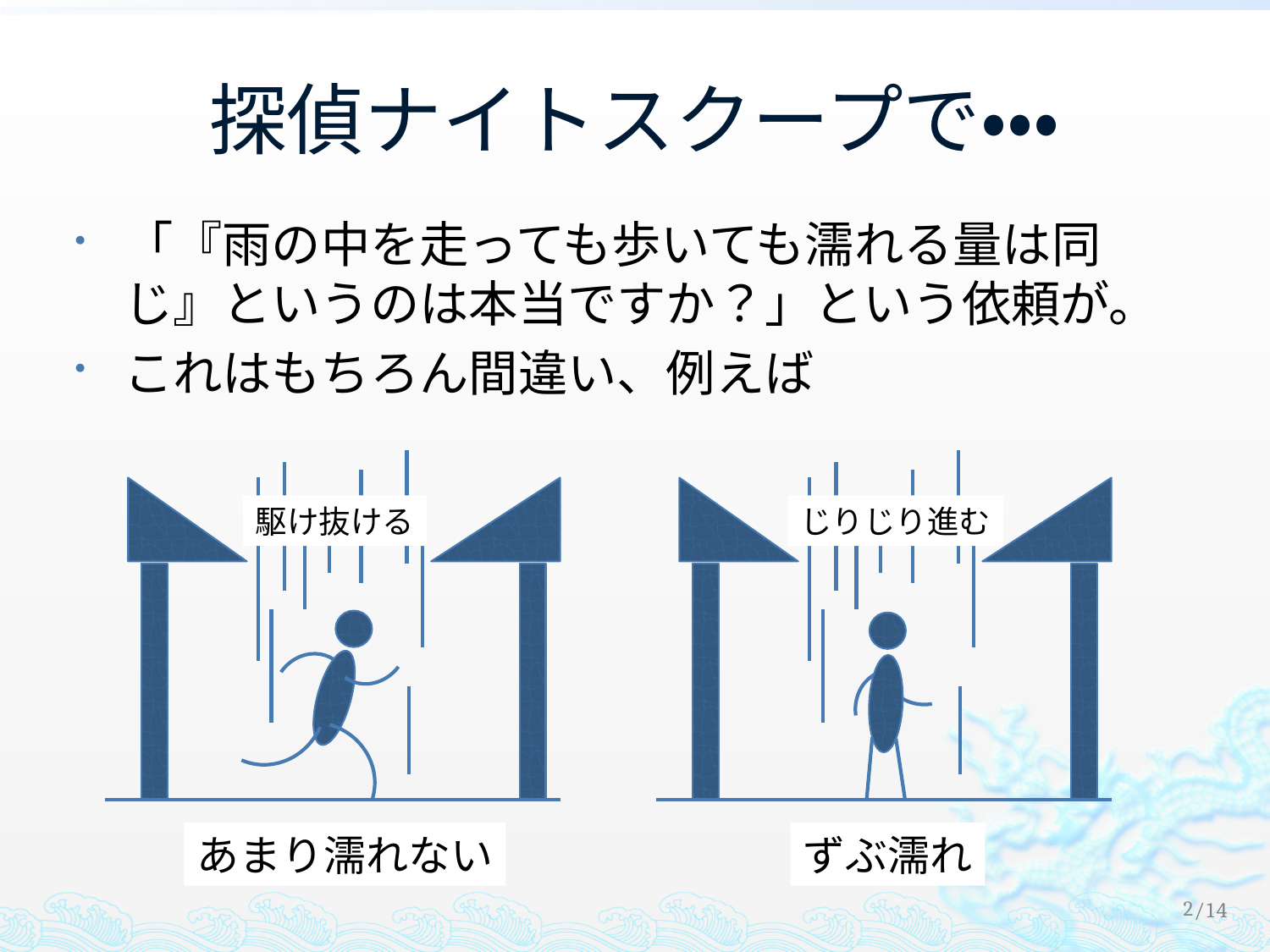

# 探偵ナイトスクープで・・・
「『雨の中を走っても歩いても濡れる量は同じ』というのは本当ですか？」という依頼が。
これはもちろん間違い、例えば

駆け抜ける
じりじり進む

あまり濡れない
ずぶ濡れ
2